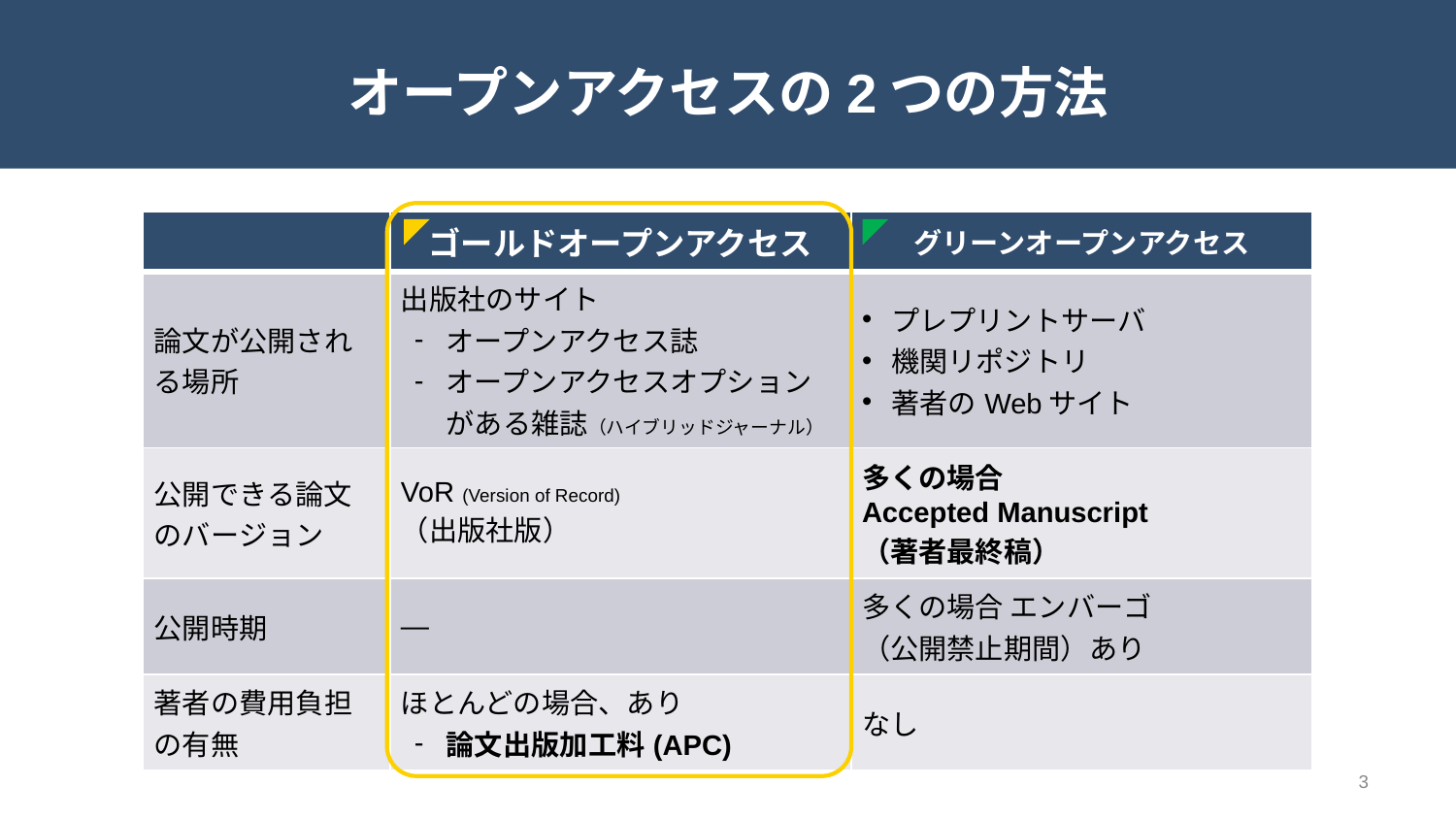

# オープンアクセスの2つの方法

|  | ゴールドオープンアクセス | グリーンオープンアクセス |
| --- | --- | --- |
| 論文が公開される場所 | 出版社のサイト オープンアクセス誌 オープンアクセスオプションがある雑誌（ハイブリッドジャーナル） | プレプリントサーバ 機関リポジトリ　 著者のWebサイト |
| 公開できる論文のバージョン | VoR (Version of Record) （出版社版） | 多くの場合 Accepted Manuscript （著者最終稿） |
| 公開時期 | ― | 多くの場合 エンバーゴ （公開禁止期間）あり |
| 著者の費用負担の有無 | ほとんどの場合、あり 論文出版加工料(APC) | なし |

3